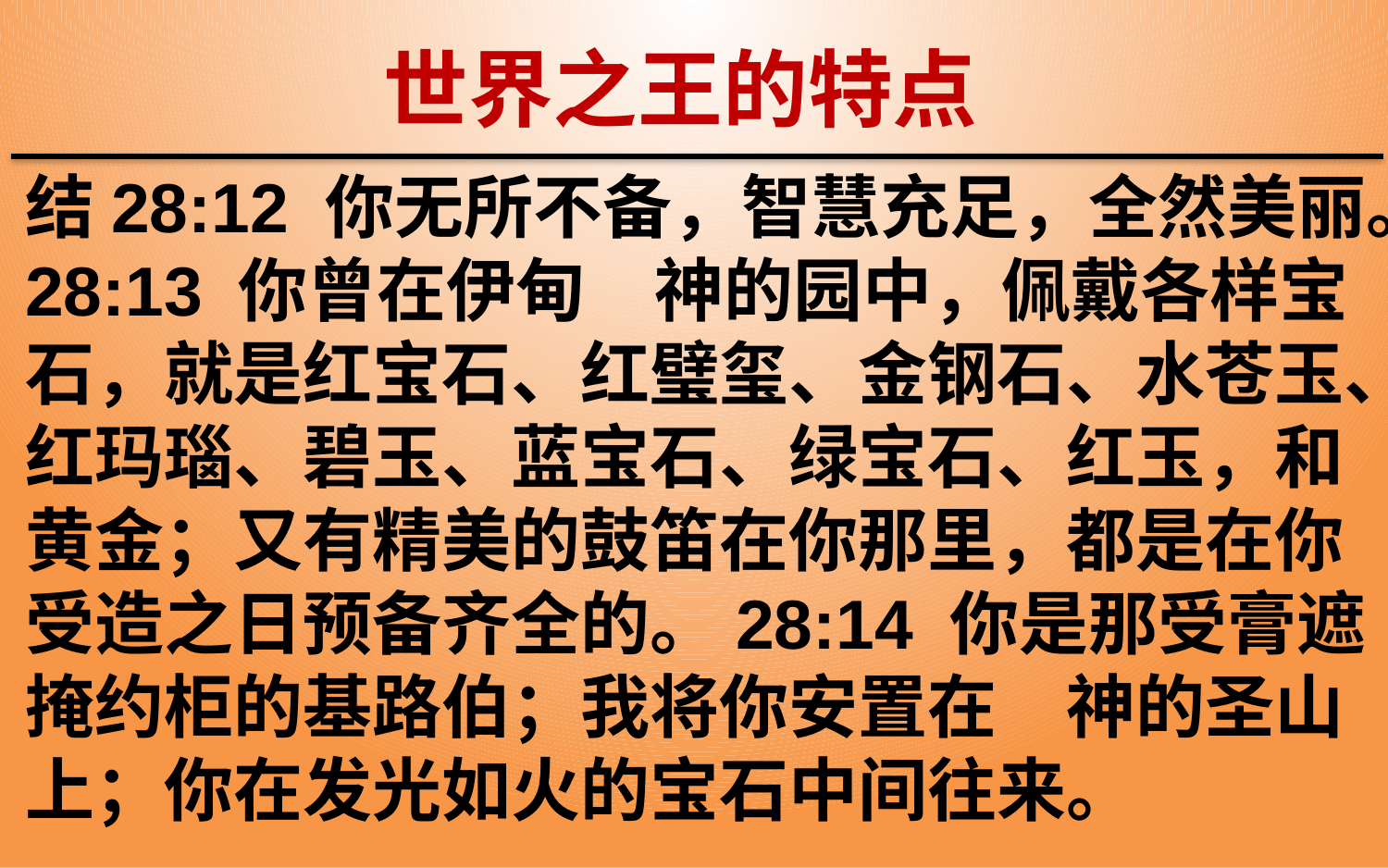

世界之王的特点
结28:12 你无所不备，智慧充足，全然美丽。28:13 你曾在伊甸　神的园中，佩戴各样宝石，就是红宝石、红璧玺、金钢石、水苍玉、红玛瑙、碧玉、蓝宝石、绿宝石、红玉，和黄金；又有精美的鼓笛在你那里，都是在你受造之日预备齐全的。28:14 你是那受膏遮掩约柜的基路伯；我将你安置在　神的圣山上；你在发光如火的宝石中间往来。